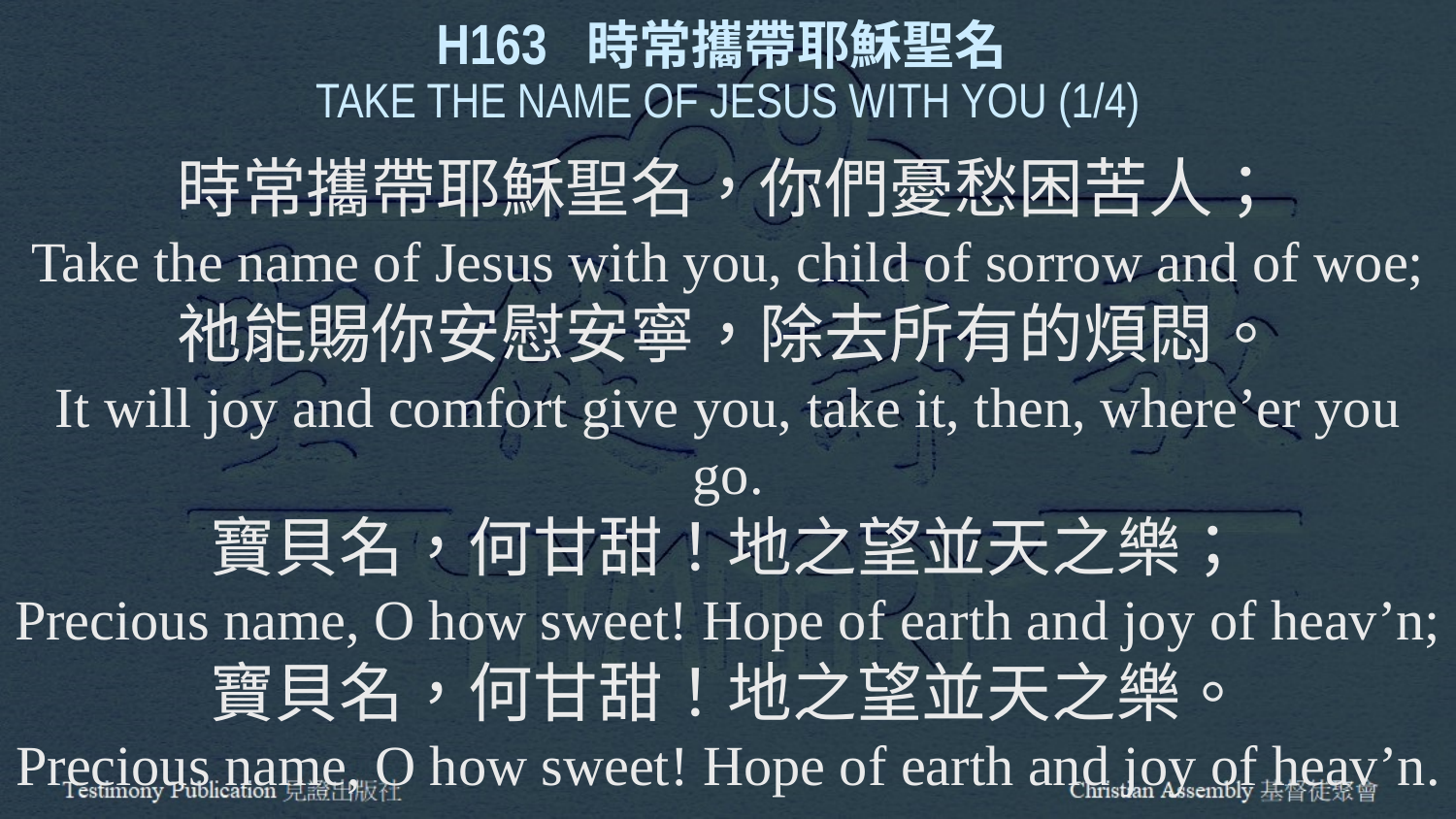

H163  時常攜帶耶穌聖名
TAKE THE NAME OF JESUS WITH YOU (1/4)
時常攜帶耶穌聖名，你們憂愁困苦人；
Take the name of Jesus with you, child of sorrow and of woe;
祂能賜你安慰安寧，除去所有的煩悶。
It will joy and comfort give you, take it, then, where’er you go.
寶貝名，何甘甜！地之望並天之樂；
Precious name, O how sweet! Hope of earth and joy of heav’n;
寶貝名，何甘甜！地之望並天之樂。
Precious name, O how sweet! Hope of earth and joy of heav’n.